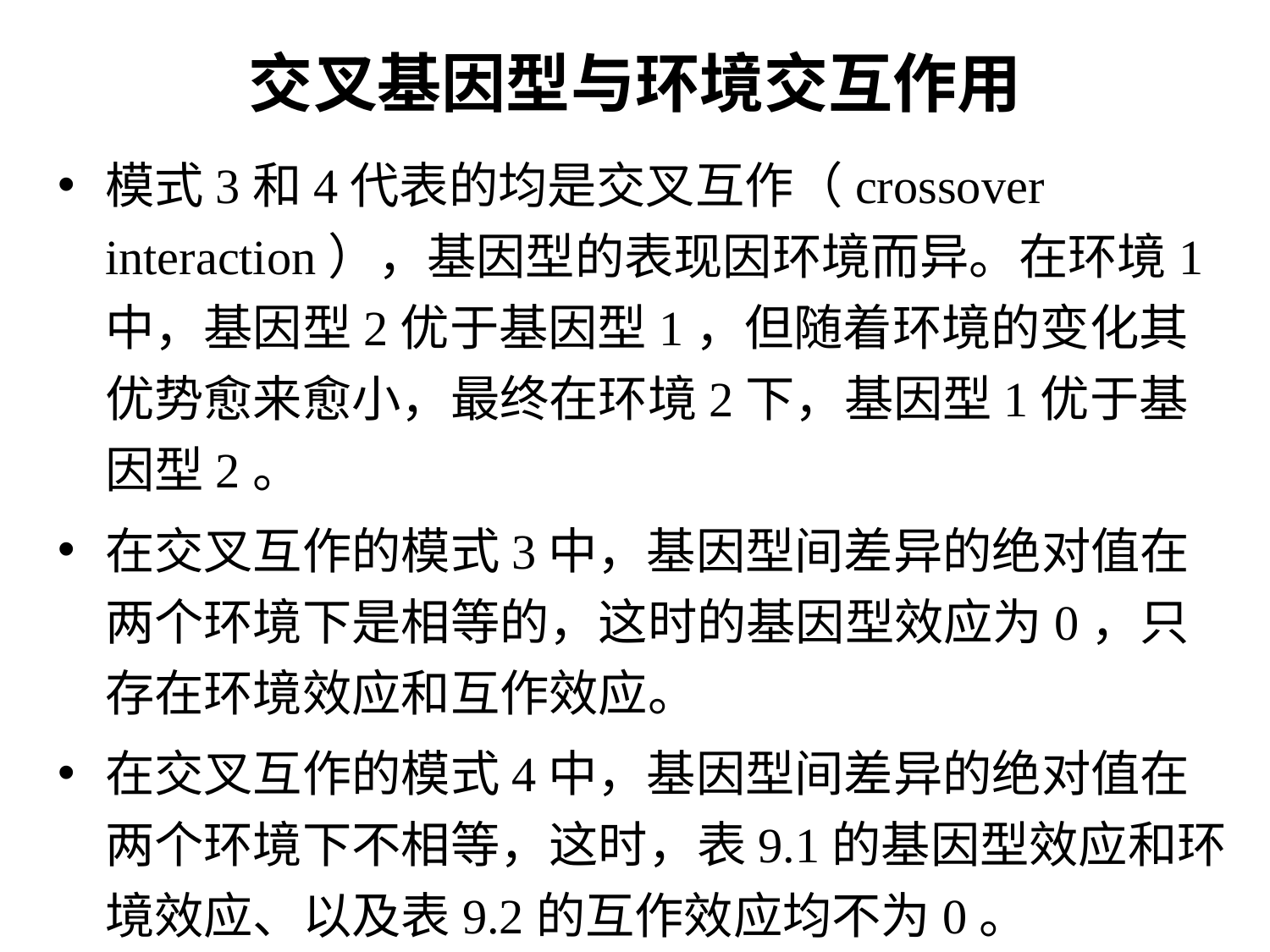

# 交叉基因型与环境交互作用
模式3和4代表的均是交叉互作（crossover interaction），基因型的表现因环境而异。在环境1中，基因型2优于基因型1，但随着环境的变化其优势愈来愈小，最终在环境2下，基因型1优于基因型2。
在交叉互作的模式3中，基因型间差异的绝对值在两个环境下是相等的，这时的基因型效应为0，只存在环境效应和互作效应。
在交叉互作的模式4中，基因型间差异的绝对值在两个环境下不相等，这时，表9.1的基因型效应和环境效应、以及表9.2的互作效应均不为0。